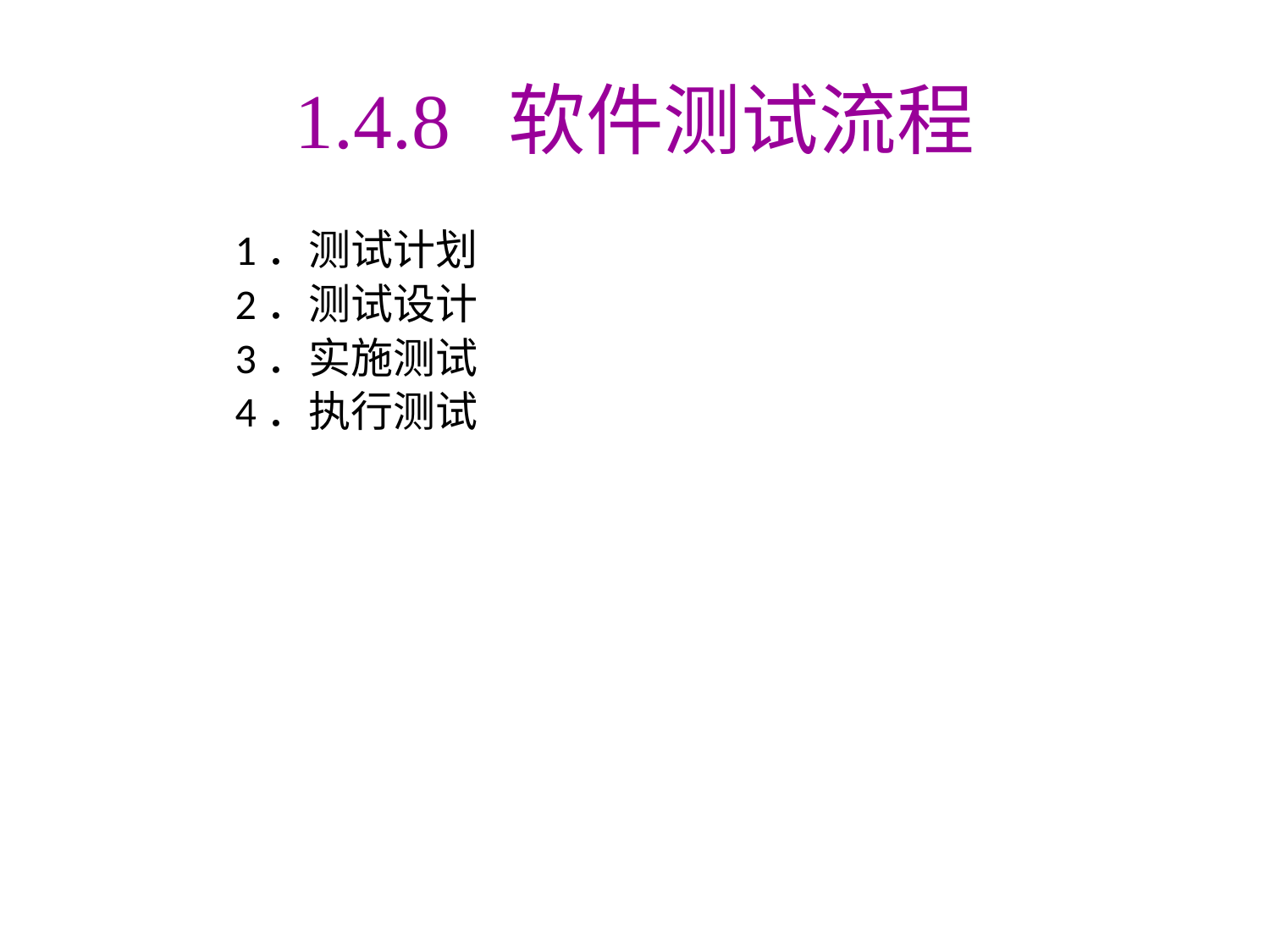

# 1.4.8  软件测试流程
1．测试计划
2．测试设计
3．实施测试
4．执行测试